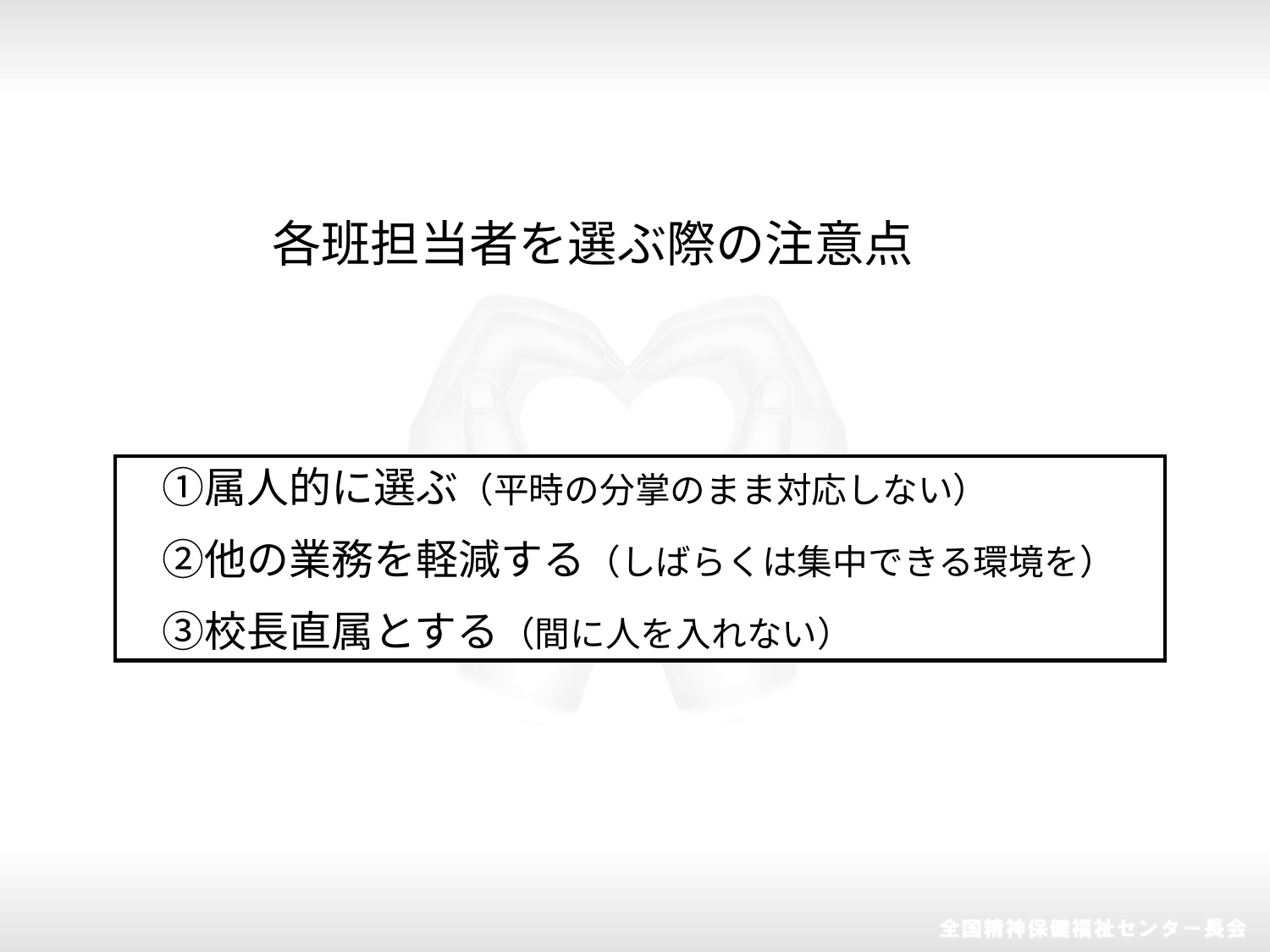

各班担当者を選ぶ際の注意点
　①属人的に選ぶ（平時の分掌のまま対応しない）
　②他の業務を軽減する（しばらくは集中できる環境を）
　③校長直属とする（間に人を入れない）